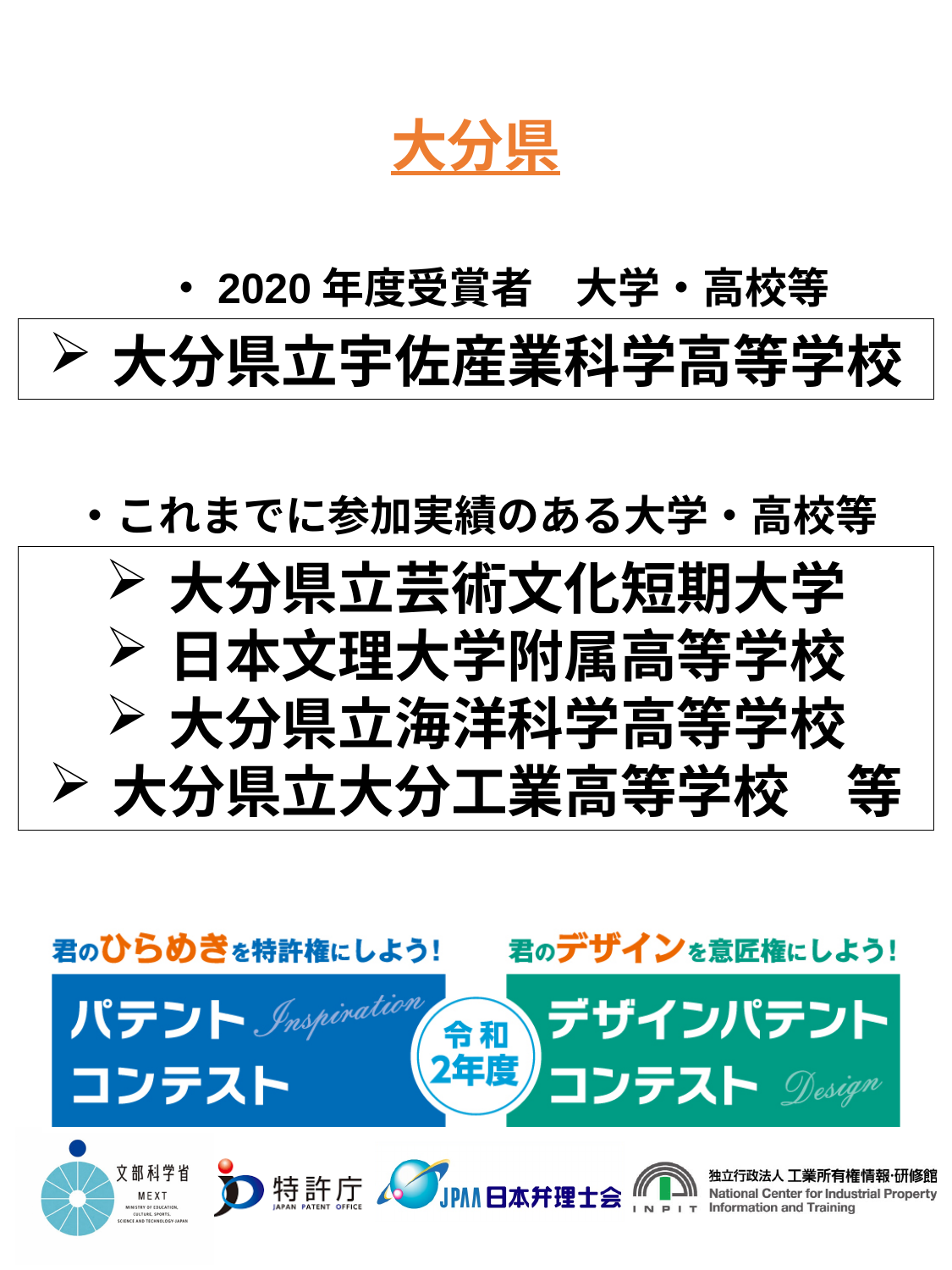

大分県
・2020年度受賞者　大学・高校等
大分県立宇佐産業科学高等学校
・これまでに参加実績のある大学・高校等
大分県立芸術文化短期大学
日本文理大学附属高等学校
大分県立海洋科学高等学校
大分県立大分工業高等学校　等